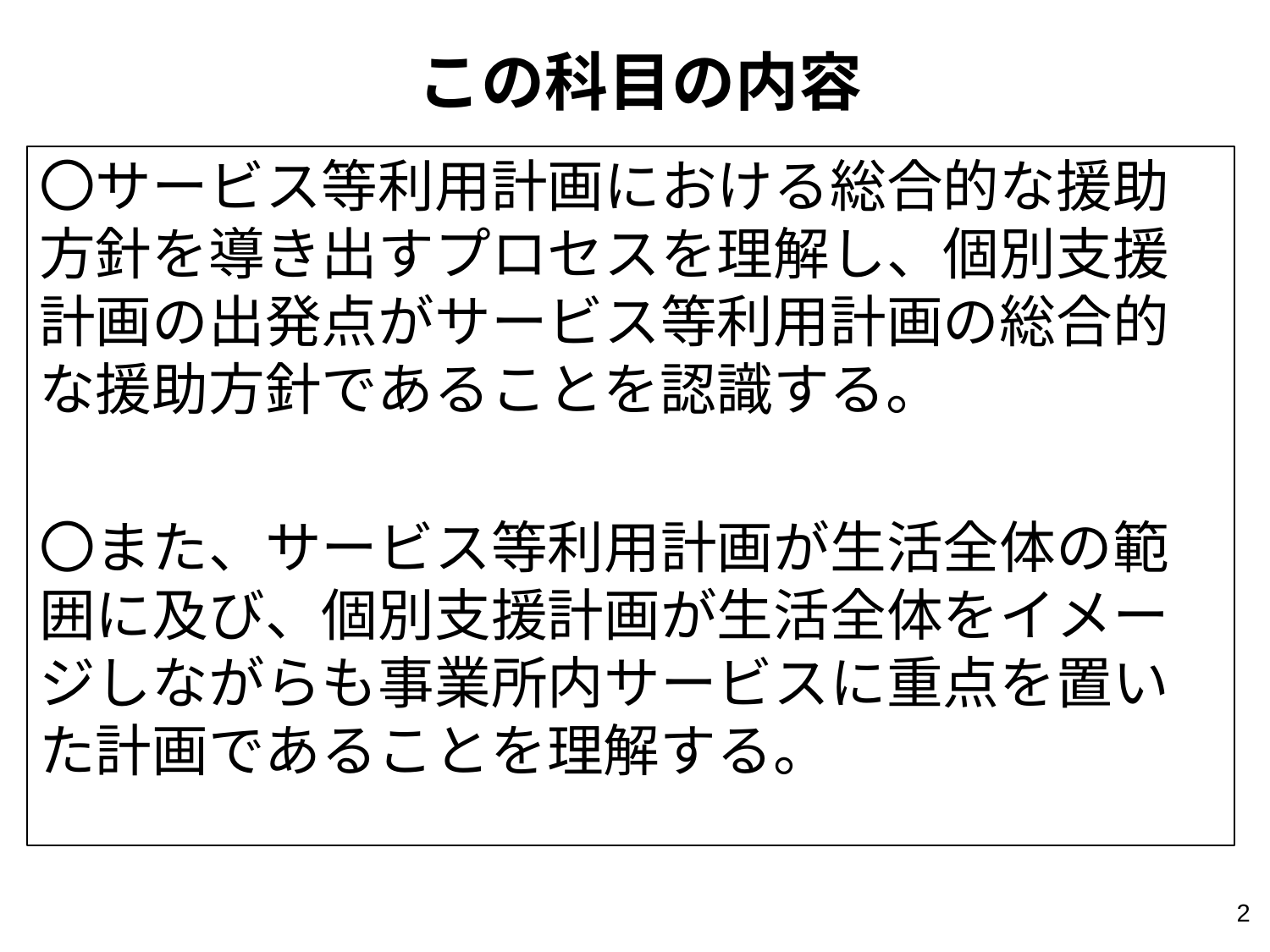

# この科目の内容
〇サービス等利用計画における総合的な援助方針を導き出すプロセスを理解し、個別支援計画の出発点がサービス等利用計画の総合的な援助方針であることを認識する。

〇また、サービス等利用計画が生活全体の範囲に及び、個別支援計画が生活全体をイメージしながらも事業所内サービスに重点を置いた計画であることを理解する。

2